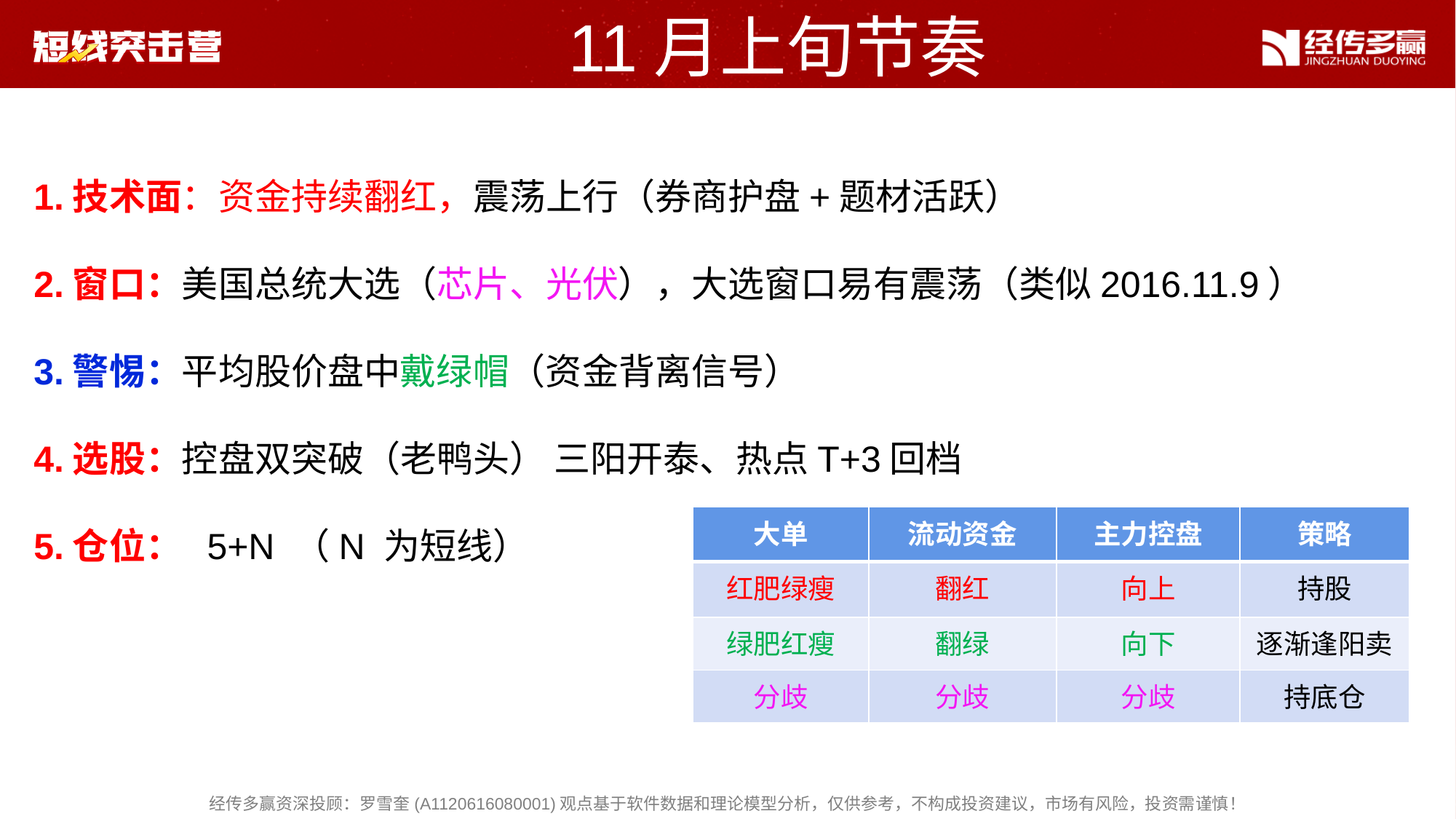

11月上旬节奏
1.技术面：资金持续翻红，震荡上行（券商护盘+题材活跃）
2.窗口：美国总统大选（芯片、光伏），大选窗口易有震荡（类似2016.11.9）
3.警惕：平均股价盘中戴绿帽（资金背离信号）
4.选股：控盘双突破（老鸭头） 三阳开泰、热点T+3回档
5.仓位：  5+N （N 为短线）
| 大单 | 流动资金 | 主力控盘 | 策略 |
| --- | --- | --- | --- |
| 红肥绿瘦 | 翻红 | 向上 | 持股 |
| 绿肥红瘦 | 翻绿 | 向下 | 逐渐逢阳卖 |
| 分歧 | 分歧 | 分歧 | 持底仓 |